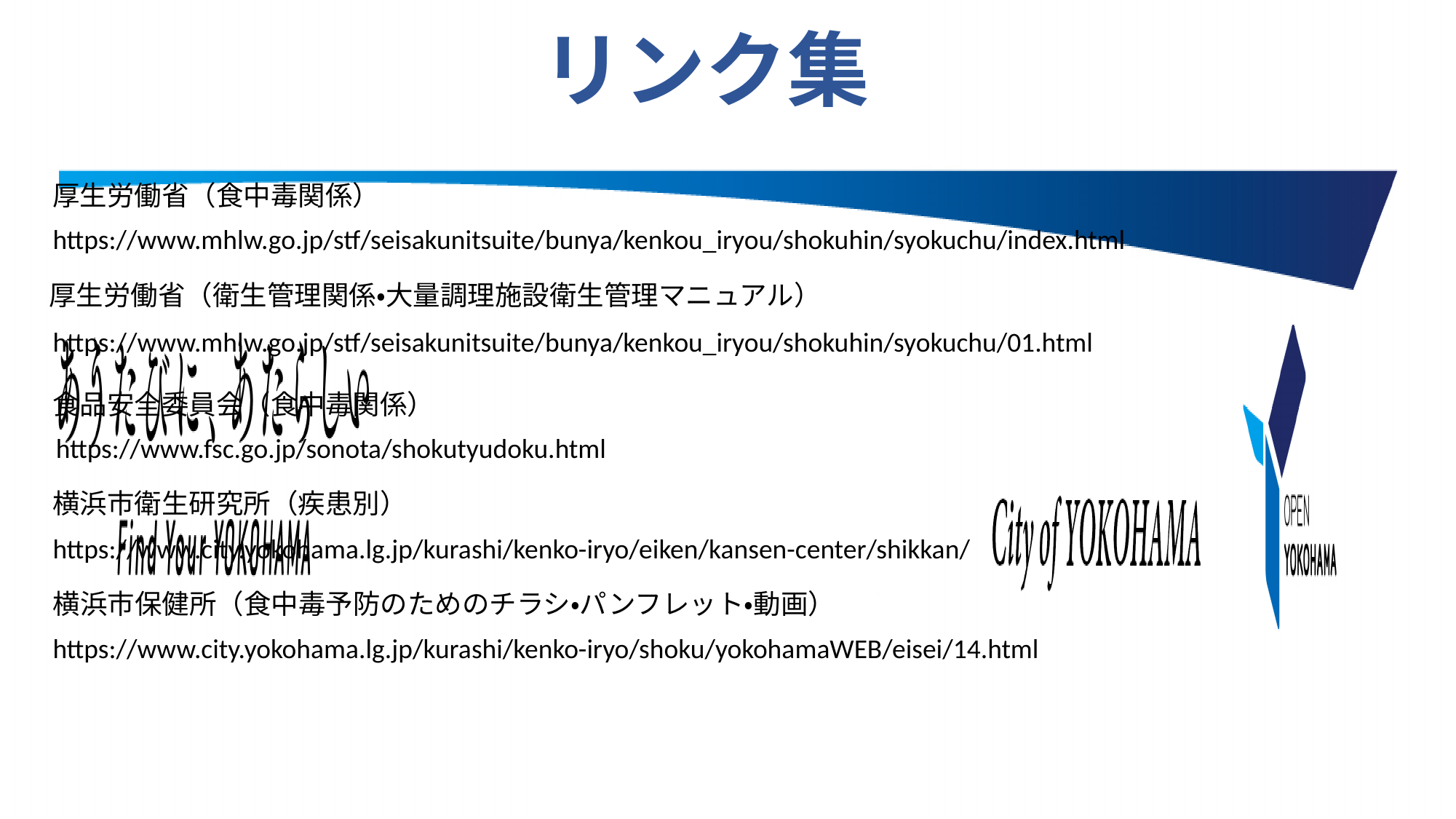

# リンク集
厚生労働省（食中毒関係）
https://www.mhlw.go.jp/stf/seisakunitsuite/bunya/kenkou_iryou/shokuhin/syokuchu/index.html
厚生労働省（衛生管理関係・大量調理施設衛生管理マニュアル）
https://www.mhlw.go.jp/stf/seisakunitsuite/bunya/kenkou_iryou/shokuhin/syokuchu/01.html
食品安全委員会（食中毒関係）
https://www.fsc.go.jp/sonota/shokutyudoku.html
横浜市衛生研究所（疾患別）
https://www.city.yokohama.lg.jp/kurashi/kenko-iryo/eiken/kansen-center/shikkan/
横浜市保健所（食中毒予防のためのチラシ・パンフレット・動画）
https://www.city.yokohama.lg.jp/kurashi/kenko-iryo/shoku/yokohamaWEB/eisei/14.html